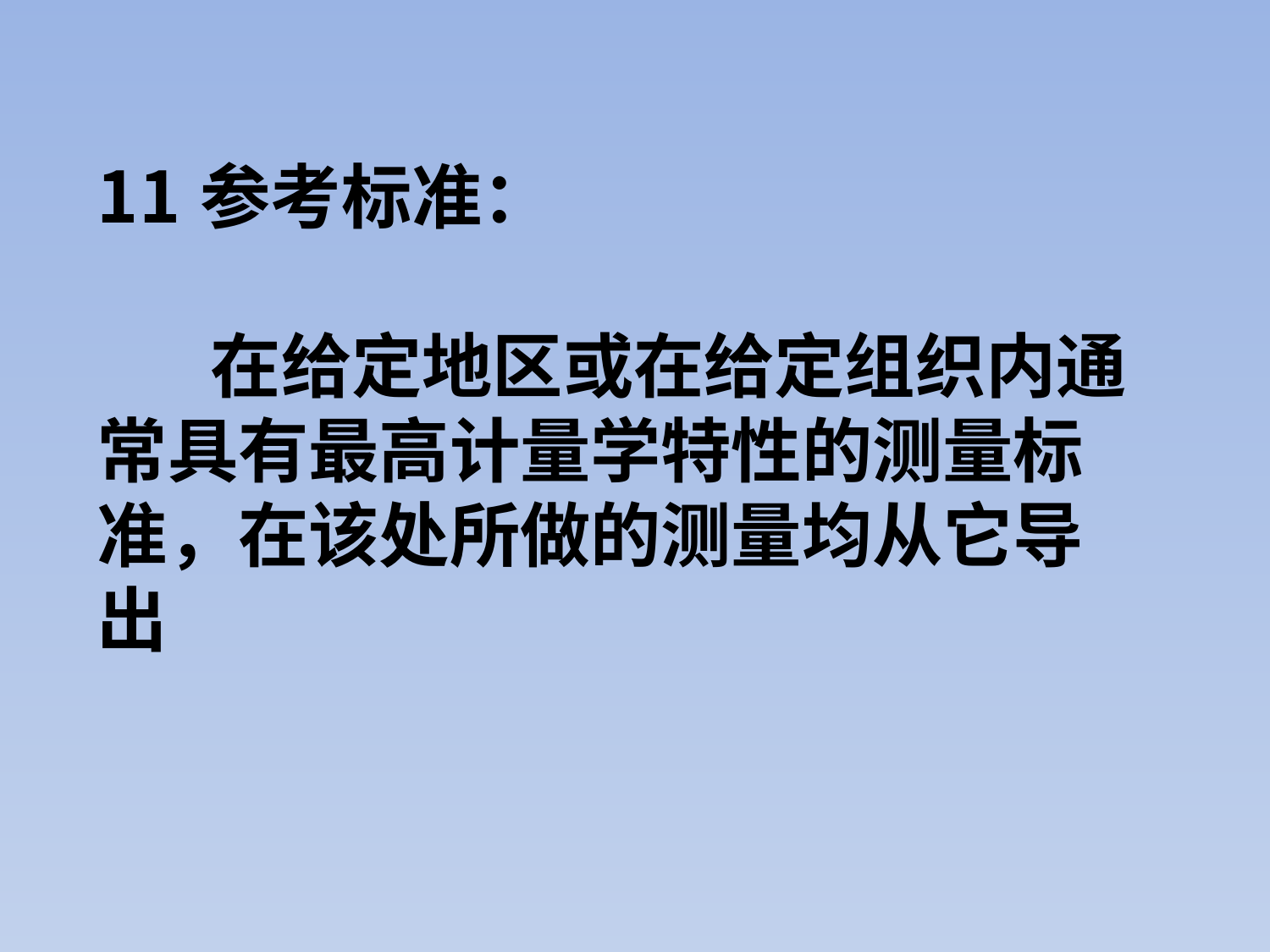

参考标准：

      在给定地区或在给定组织内通常具有最高计量学特性的测量标准，在该处所做的测量均从它导出